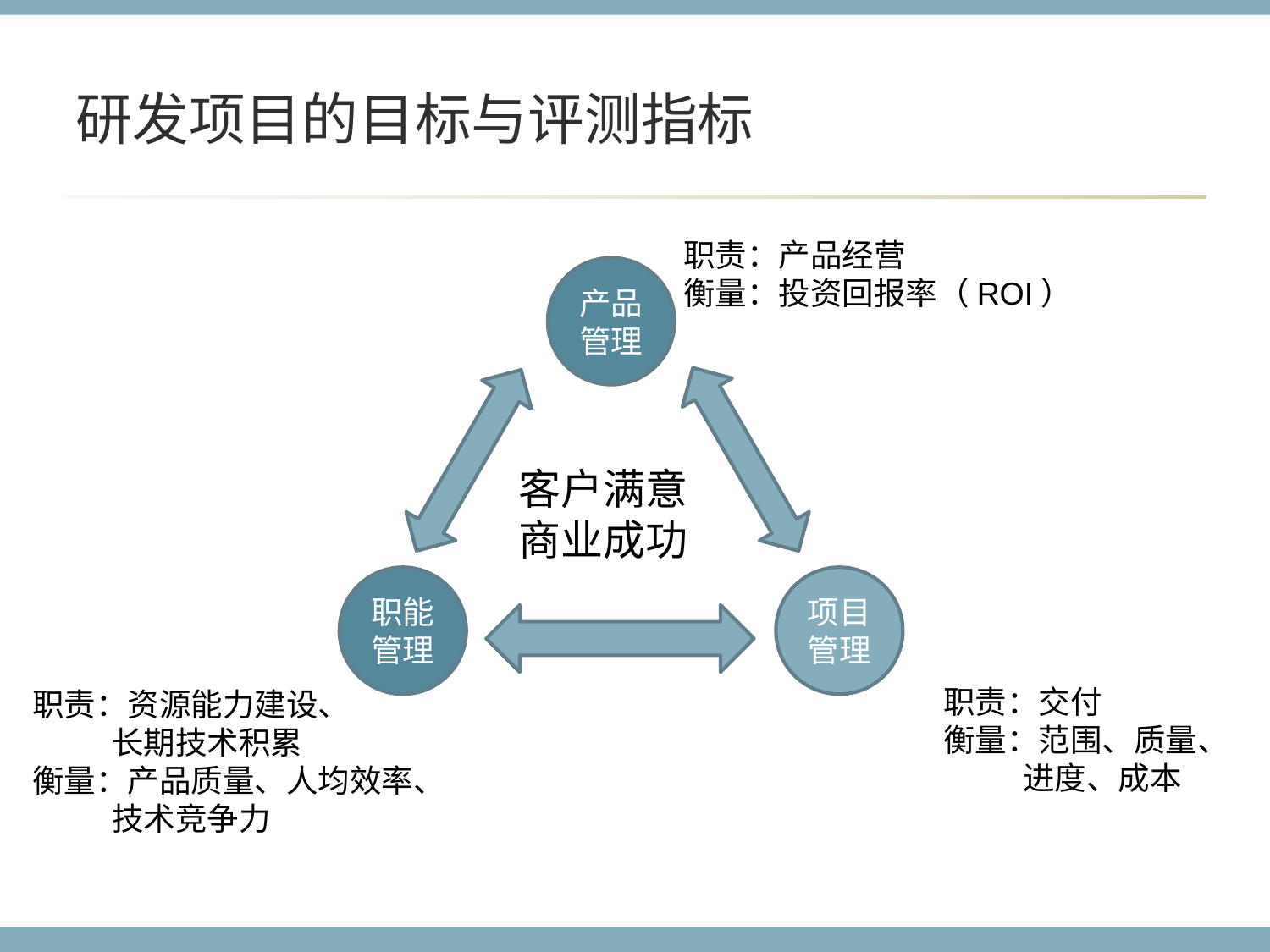

# 研发项目的目标与评测指标
职责：产品经营
衡量：投资回报率（ROI）

产品管理

客户满意
商业成功

职能管理
项目管理
职责：交付
衡量：范围、质量、
          进度、成本

职责：资源能力建设、
          长期技术积累
衡量：产品质量、人均效率、
          技术竞争力